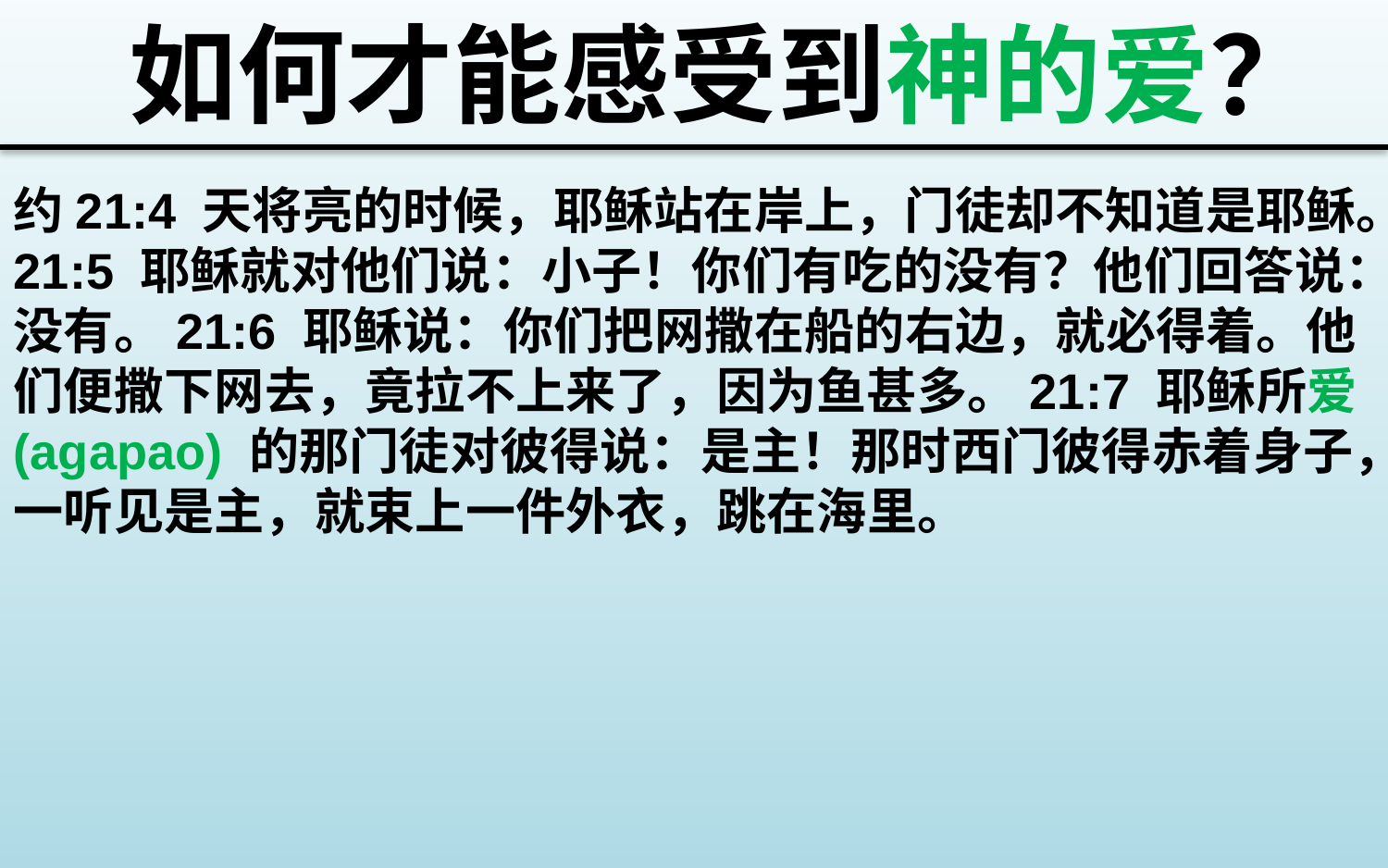

如何才能感受到神的爱？
约21:4 天将亮的时候，耶稣站在岸上，门徒却不知道是耶稣。21:5 耶稣就对他们说：小子！你们有吃的没有？他们回答说：没有。21:6 耶稣说：你们把网撒在船的右边，就必得着。他们便撒下网去，竟拉不上来了，因为鱼甚多。21:7 耶稣所爱 (agapao) 的那门徒对彼得说：是主！那时西门彼得赤着身子，一听见是主，就束上一件外衣，跳在海里。